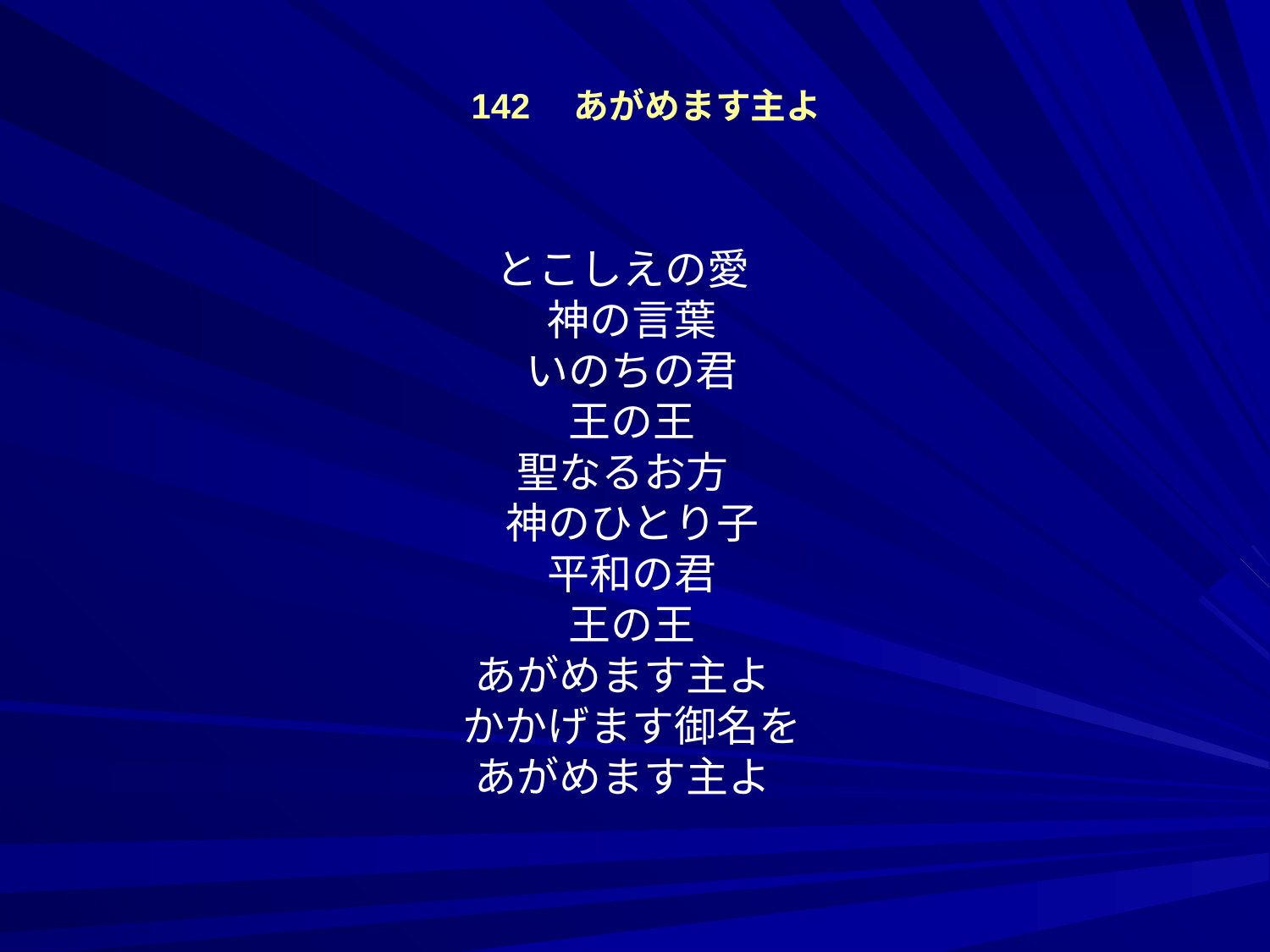

142　あがめます主よ
とこしえの愛
 神の言葉
 いのちの君
 王の王
聖なるお方
 神のひとり子
 平和の君
 王の王
あがめます主よ
 かかげます御名を
あがめます主よ